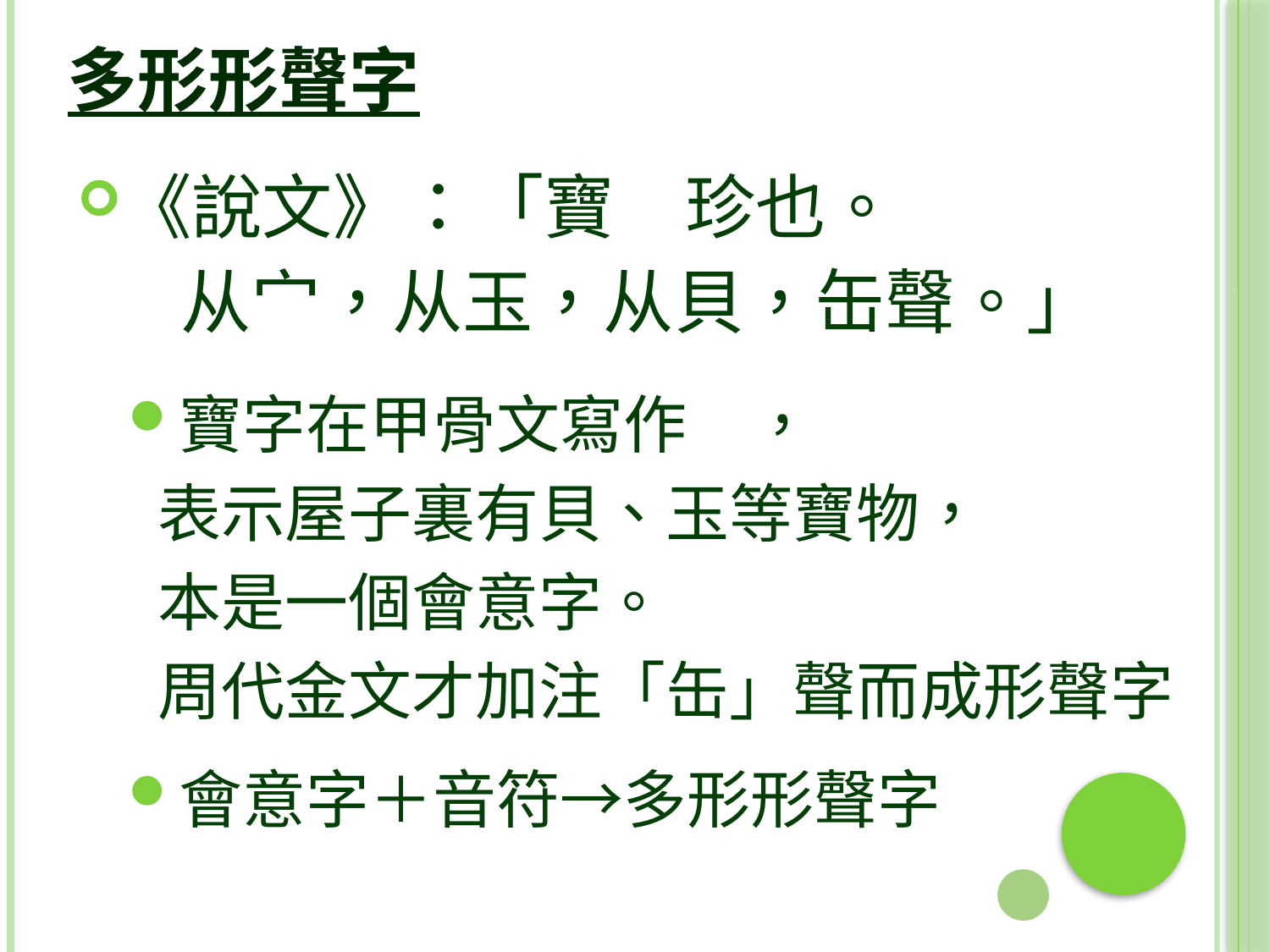

# 多形形聲字
《說文》：「寶　珍也。
 　从宀，从玉，从貝，缶聲。」

寶字在甲骨文寫作　，
 表示屋子裏有貝、玉等寶物，
 本是一個會意字。
 周代金文才加注「缶」聲而成形聲字

會意字＋音符→多形形聲字